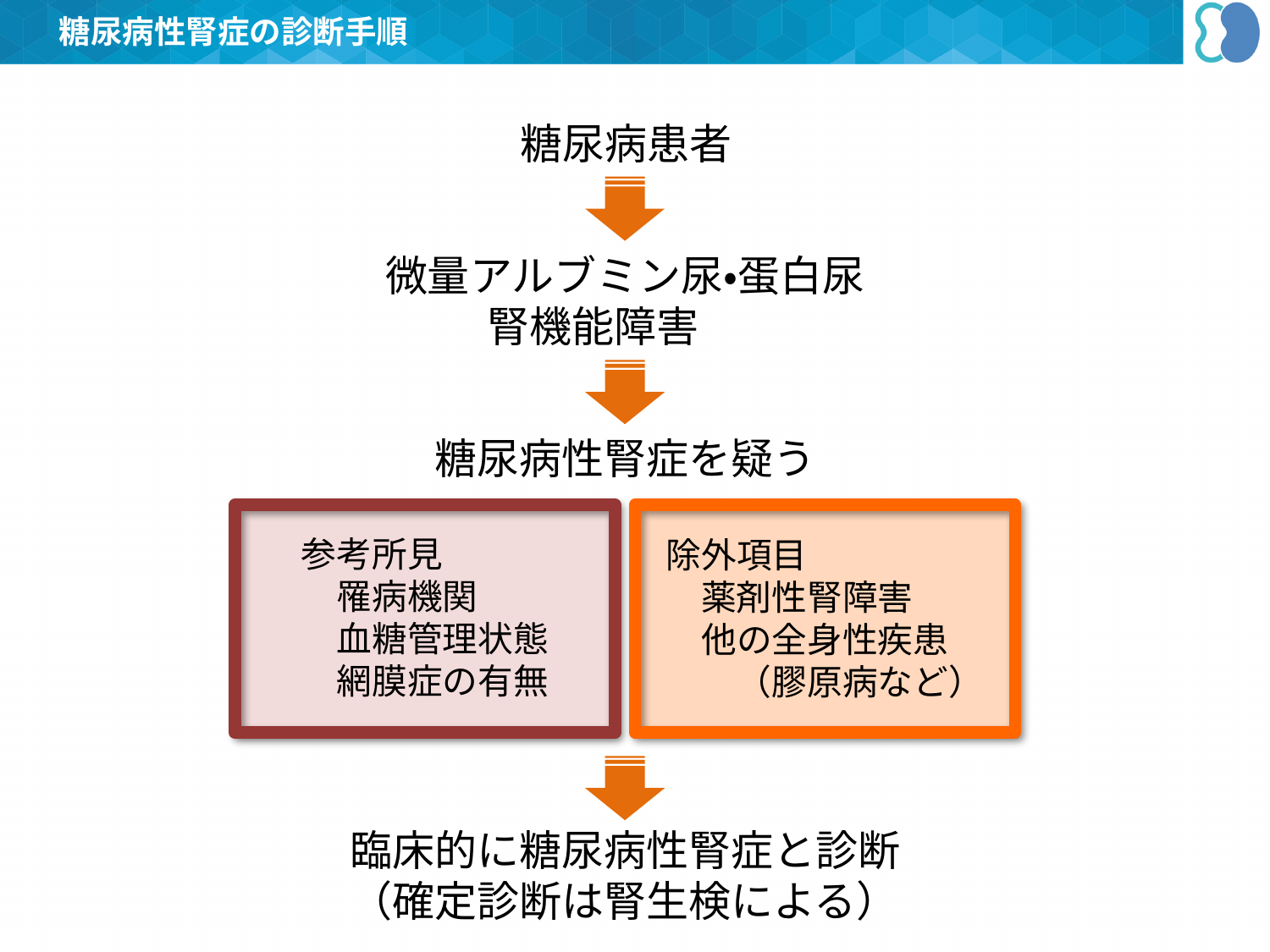

糖尿病性腎症の診断手順
糖尿病患者

微量アルブミン尿・蛋白尿
腎機能障害

糖尿病性腎症を疑う

参考所見
　罹病機関
　血糖管理状態
　網膜症の有無

除外項目
　薬剤性腎障害
　他の全身性疾患
　　（膠原病など）

臨床的に糖尿病性腎症と診断
（確定診断は腎生検による）